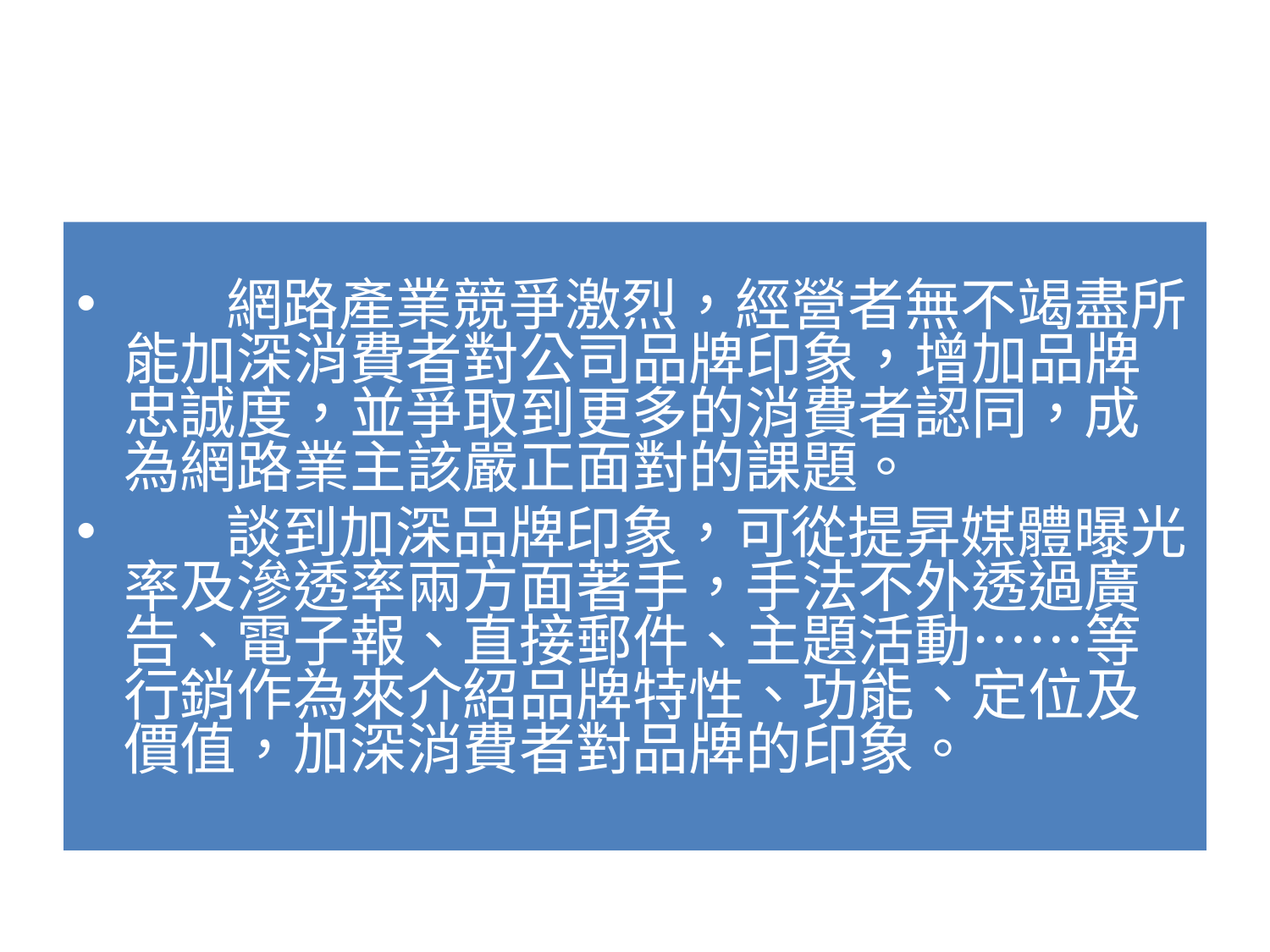

# 四、加深品牌印象

       網路產業競爭激烈，經營者無不竭盡所能加深消費者對公司品牌印象，增加品牌忠誠度，並爭取到更多的消費者認同，成為網路業主該嚴正面對的課題。
       談到加深品牌印象，可從提昇媒體曝光率及滲透率兩方面著手，手法不外透過廣告、電子報、直接郵件、主題活動……等行銷作為來介紹品牌特性、功能、定位及價值，加深消費者對品牌的印象。